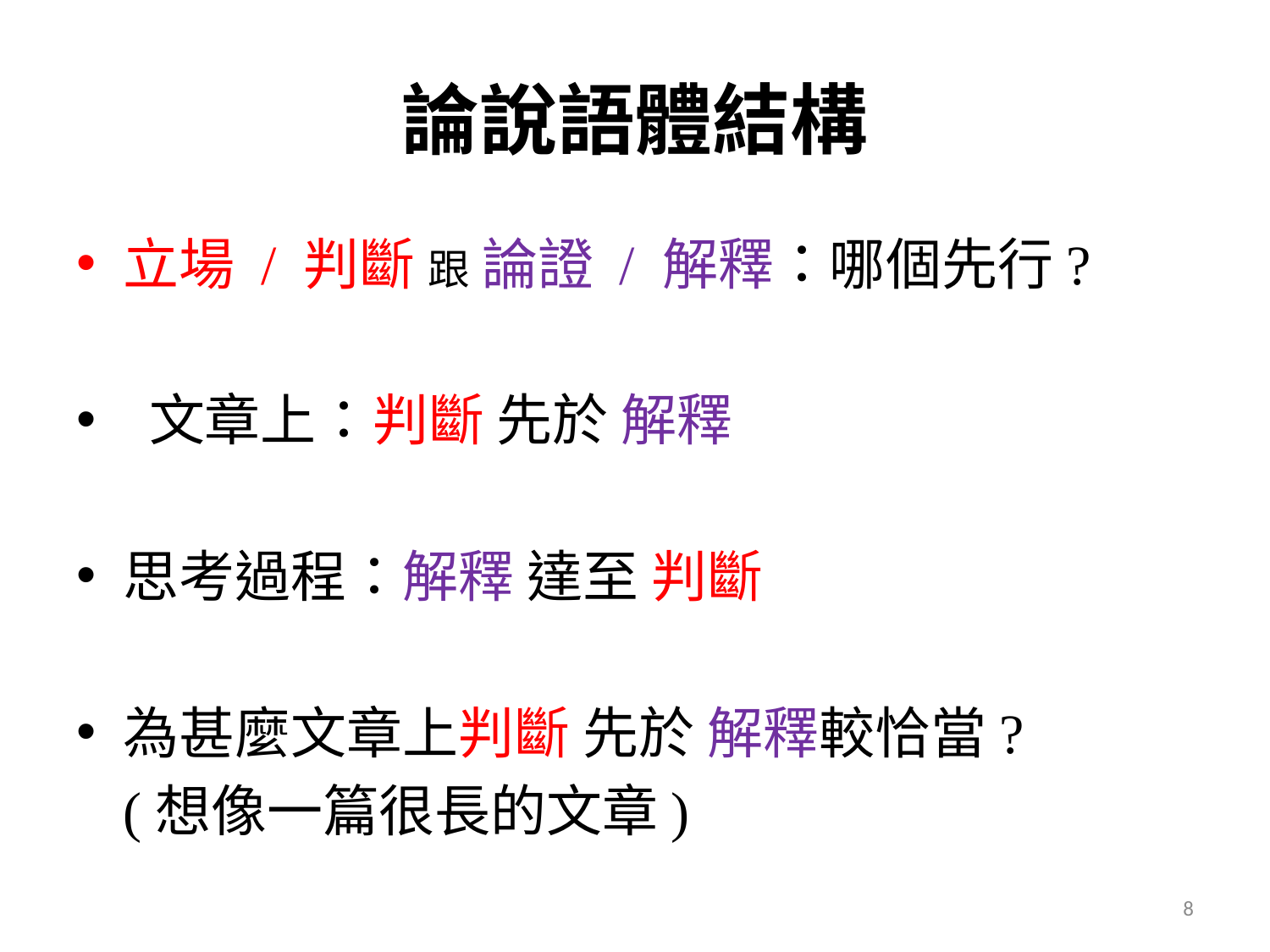

# 論說語體結構
立場 / 判斷 跟 論證 / 解釋：哪個先行?

 文章上：判斷 先於 解釋

思考過程：解釋 達至 判斷

為甚麼文章上判斷 先於 解釋較恰當?
	(想像一篇很長的文章)
8